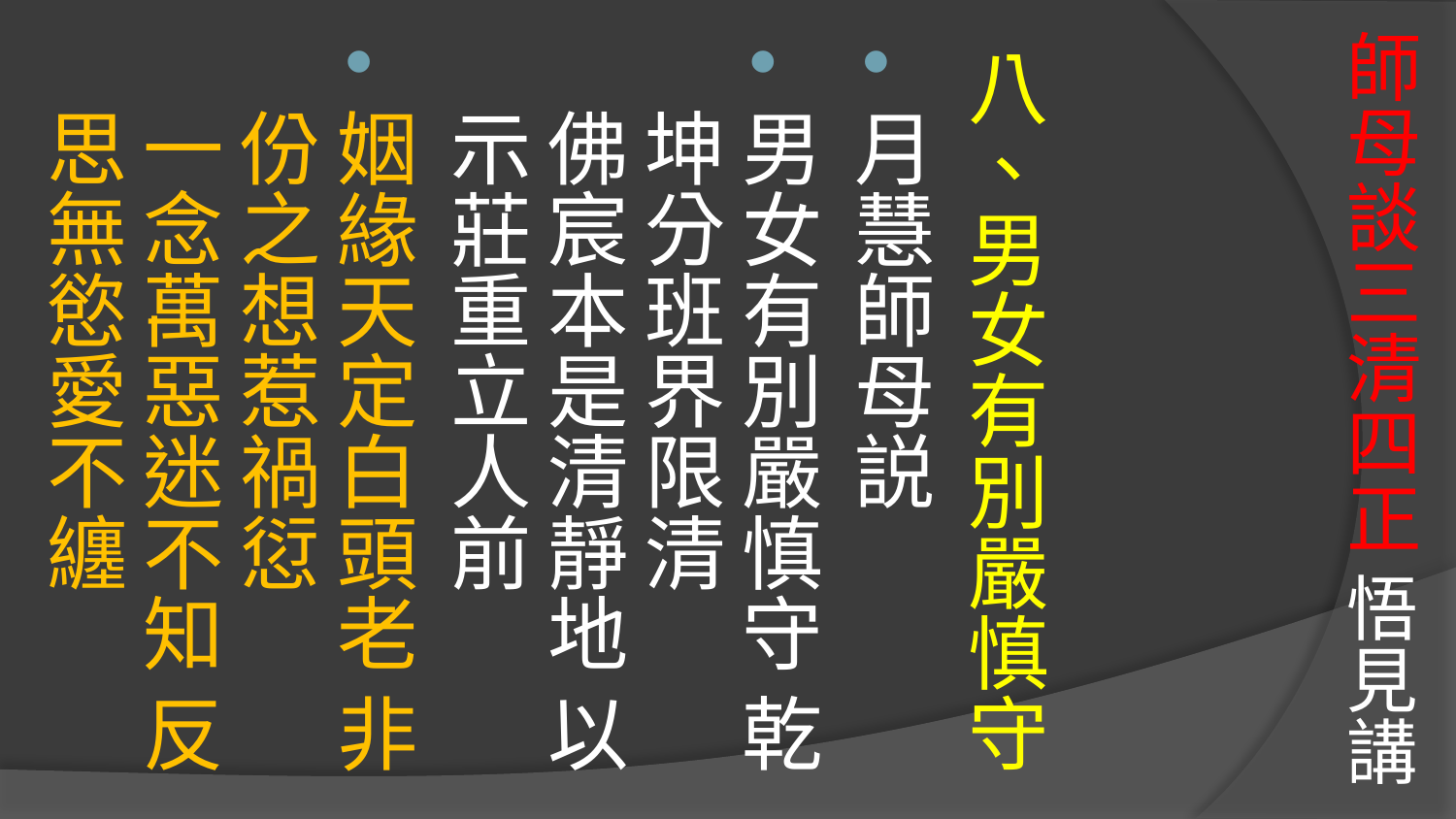

# 師母談三清四正 悟見講
八、男女有別嚴慎守
月慧師母説
男女有別嚴慎守 乾坤分班界限清
佛宸本是清靜地 以示莊重立人前
姻緣天定白頭老 非份之想惹禍愆
一念萬惡迷不知 反思無慾愛不纏